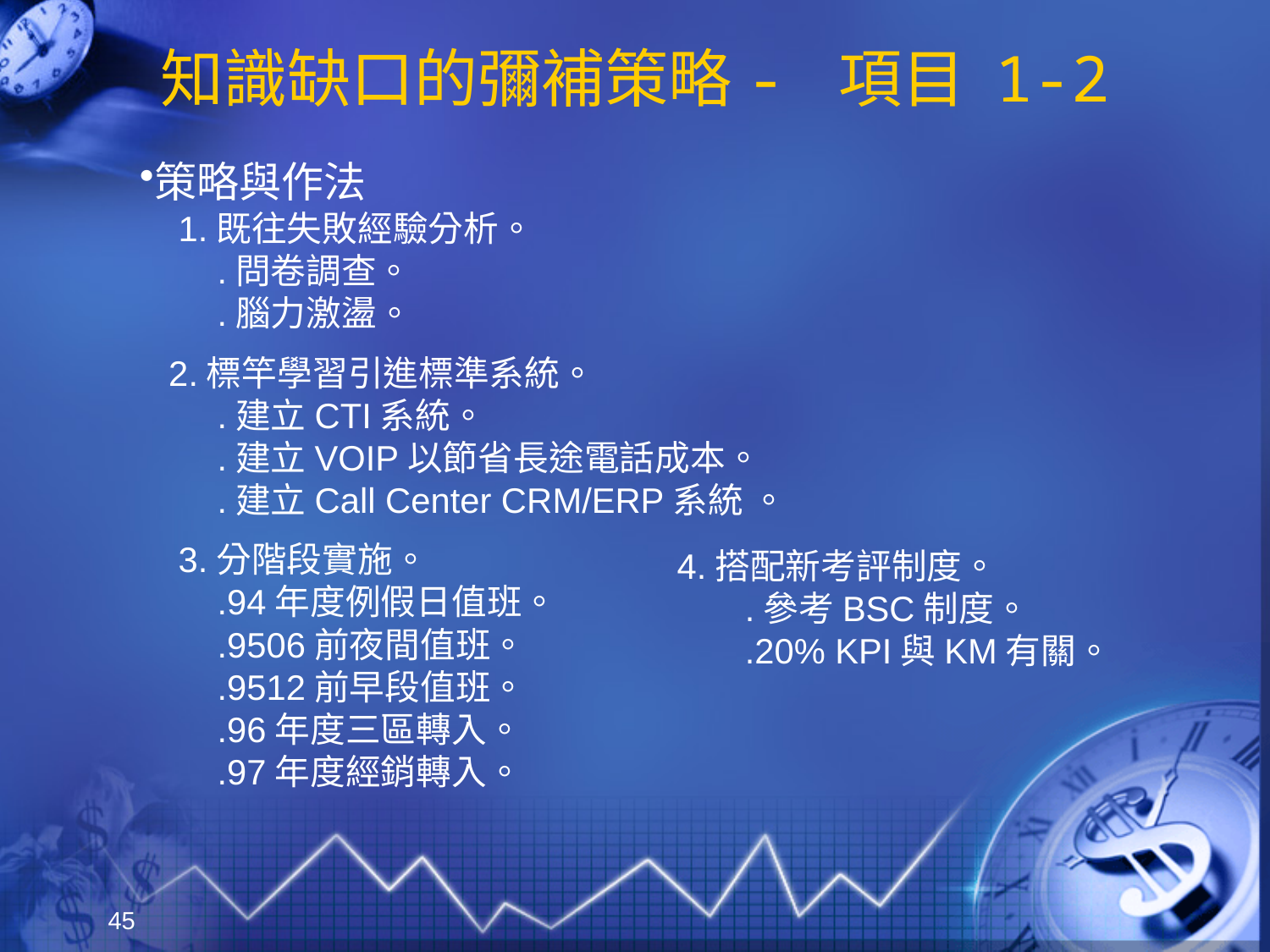

# 知識缺口的彌補策略- 項目 1-2
策略與作法
    1.既往失敗經驗分析。
        .問卷調查。
        .腦力激盪。
   2.標竿學習引進標準系統。
        .建立CTI系統。
        .建立VOIP以節省長途電話成本。
        .建立Call Center CRM/ERP系統 。
    3.分階段實施。
        .94年度例假日值班。
        .9506前夜間值班。
        .9512前早段值班。
        .96年度三區轉入。
        .97年度經銷轉入。

 4.搭配新考評制度。
        .參考BSC制度。
        .20% KPI與KM有關。
45